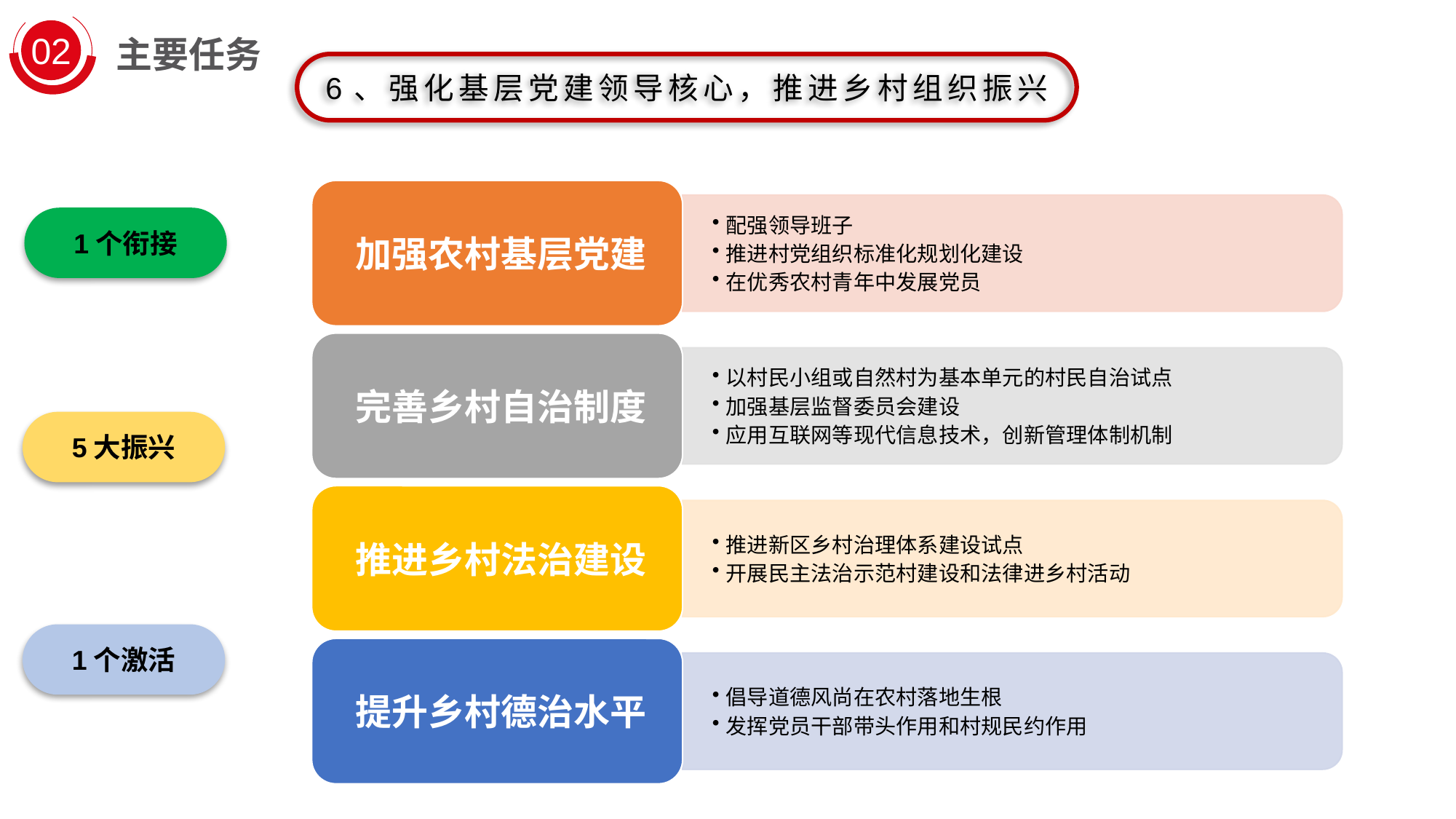

02
主要任务
6、强化基层党建领导核心，推进乡村组织振兴
配强领导班子
推进村党组织标准化规划化建设
在优秀农村青年中发展党员
加强农村基层党建
以村民小组或自然村为基本单元的村民自治试点
加强基层监督委员会建设
应用互联网等现代信息技术，创新管理体制机制
完善乡村自治制度
推进新区乡村治理体系建设试点
开展民主法治示范村建设和法律进乡村活动
推进乡村法治建设
倡导道德风尚在农村落地生根
发挥党员干部带头作用和村规民约作用
提升乡村德治水平
1个衔接
5大振兴
1个激活